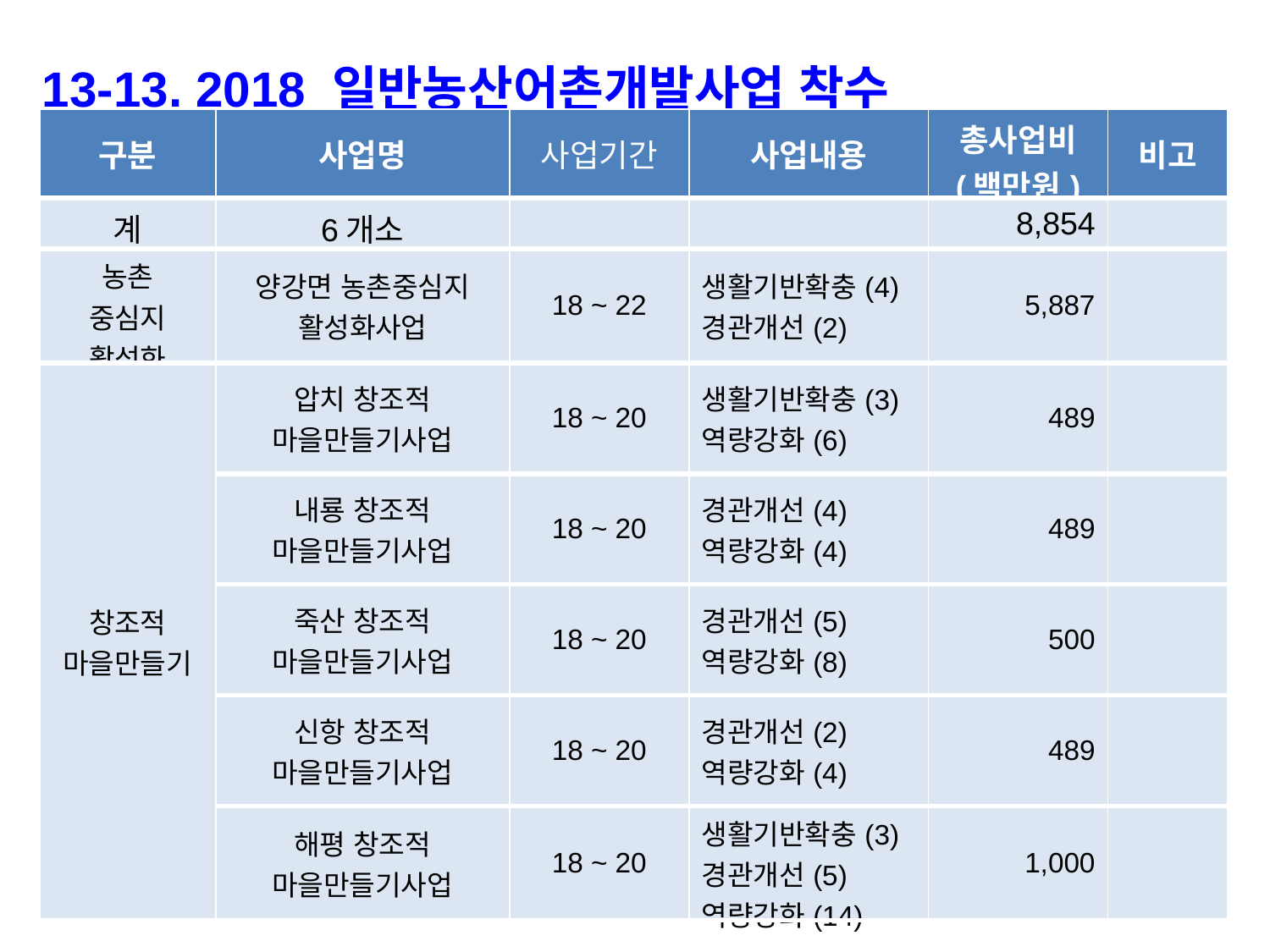

13-13. 2018 일반농산어촌개발사업 착수

| 구분 | 사업명 | 사업기간 | 사업내용 | 총사업비 (백만원) | 비고 |
| --- | --- | --- | --- | --- | --- |
| 계 | 6개소 |  |  | 8,854 |  |
| 농촌 중심지 활성화 | 양강면 농촌중심지 활성화사업 | 18 ~ 22 | 생활기반확충(4) 경관개선(2) | 5,887 |  |
| 창조적 마을만들기 | 압치 창조적 마을만들기사업 | 18 ~ 20 | 생활기반확충(3)역량강화(6) | 489 |  |
|  | 내룡 창조적 마을만들기사업 | 18 ~ 20 | 경관개선(4) 역량강화(4) | 489 |  |
|  | 죽산 창조적 마을만들기사업 | 18 ~ 20 | 경관개선(5) 역량강화(8) | 500 |  |
|  | 신항 창조적 마을만들기사업 | 18 ~ 20 | 경관개선(2) 역량강화(4) | 489 |  |
|  | 해평 창조적 마을만들기사업 | 18 ~ 20 | 생활기반확충(3) 경관개선(5) 역량강화(14) | 1,000 |  |